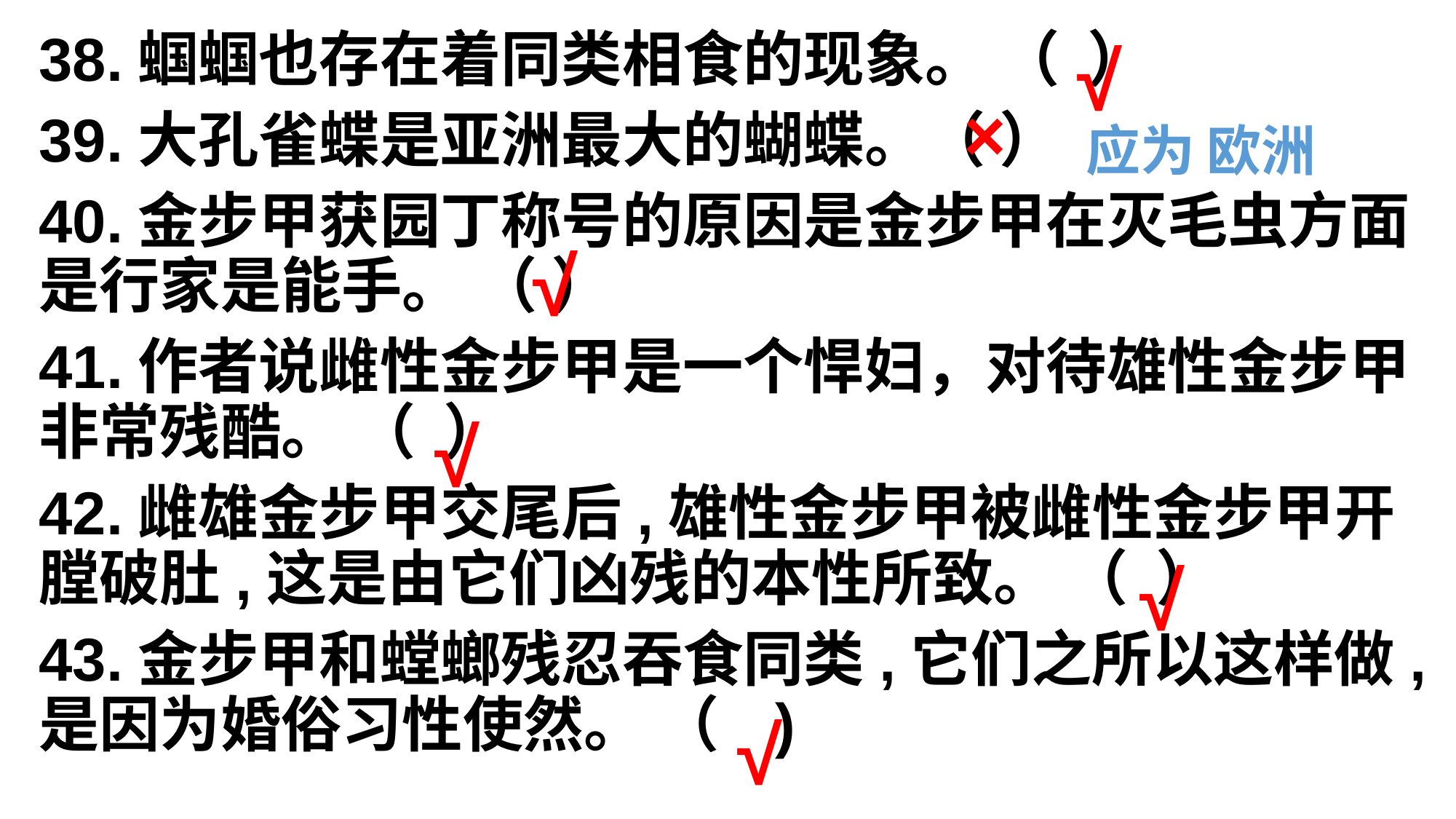

38.蝈蝈也存在着同类相食的现象。 （  ）
39.大孔雀蝶是亚洲最大的蝴蝶。（ ）
40.金步甲获园丁称号的原因是金步甲在灭毛虫方面是行家是能手。 （ ）
41.作者说雌性金步甲是一个悍妇，对待雄性金步甲非常残酷。 （  ）
42.雌雄金步甲交尾后,雄性金步甲被雌性金步甲开膛破肚,这是由它们凶残的本性所致。 （  ）
43.金步甲和螳螂残忍吞食同类,它们之所以这样做,是因为婚俗习性使然。 （   )
√
×
应为 欧洲
√
√
√
√